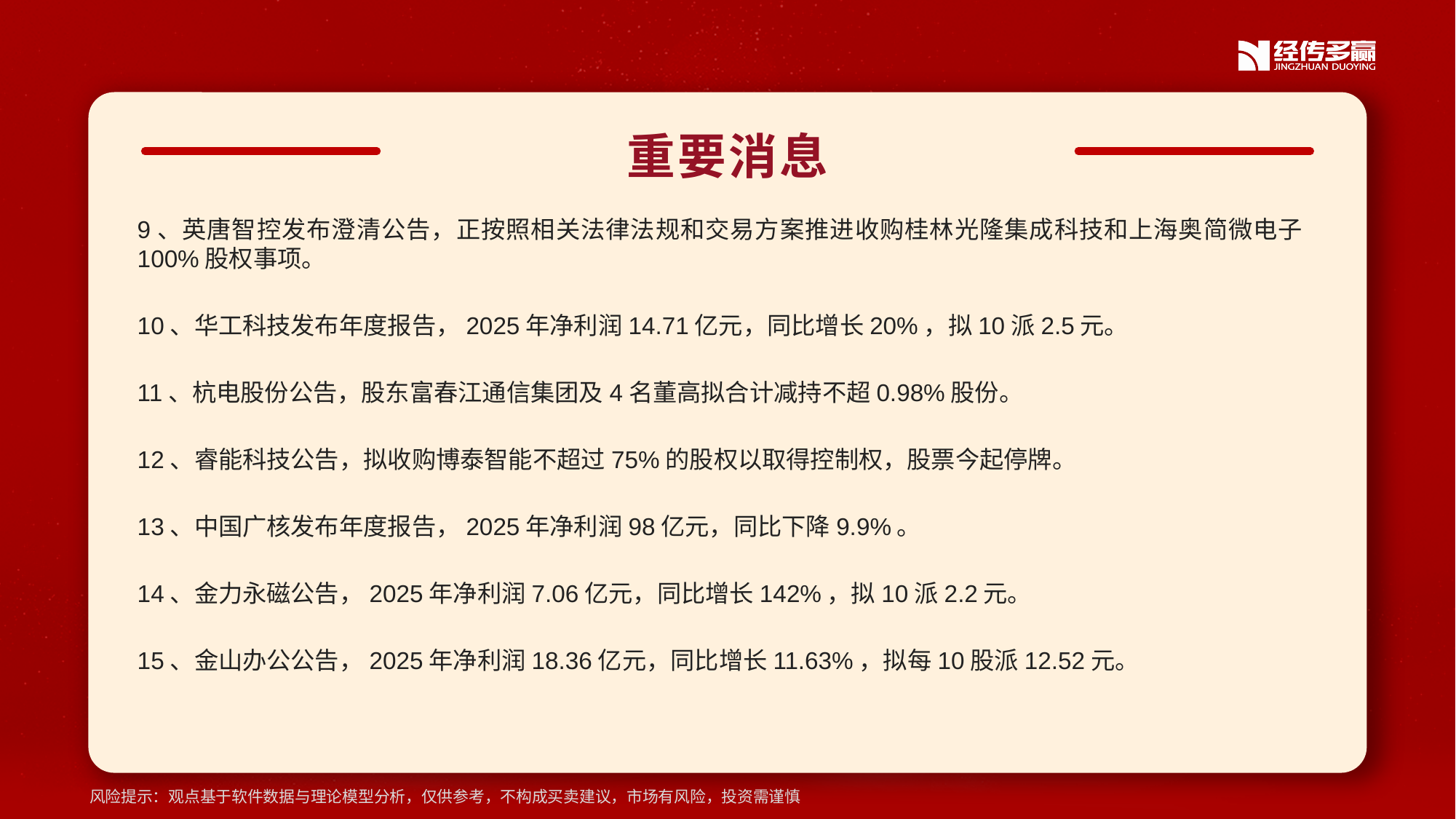

重要消息
9、英唐智控发布澄清公告，正按照相关法律法规和交易方案推进收购桂林光隆集成科技和上海奥简微电子100%股权事项。
10、华工科技发布年度报告，2025年净利润14.71亿元，同比增长20%，拟10派2.5元。
11、杭电股份公告，股东富春江通信集团及4名董高拟合计减持不超0.98%股份。
12、睿能科技公告，拟收购博泰智能不超过75%的股权以取得控制权，股票今起停牌。
13、中国广核发布年度报告，2025年净利润98亿元，同比下降9.9%。
14、金力永磁公告，2025年净利润7.06亿元，同比增长142%，拟10派2.2元。
15、金山办公公告，2025年净利润18.36亿元，同比增长11.63%，拟每10股派12.52元。